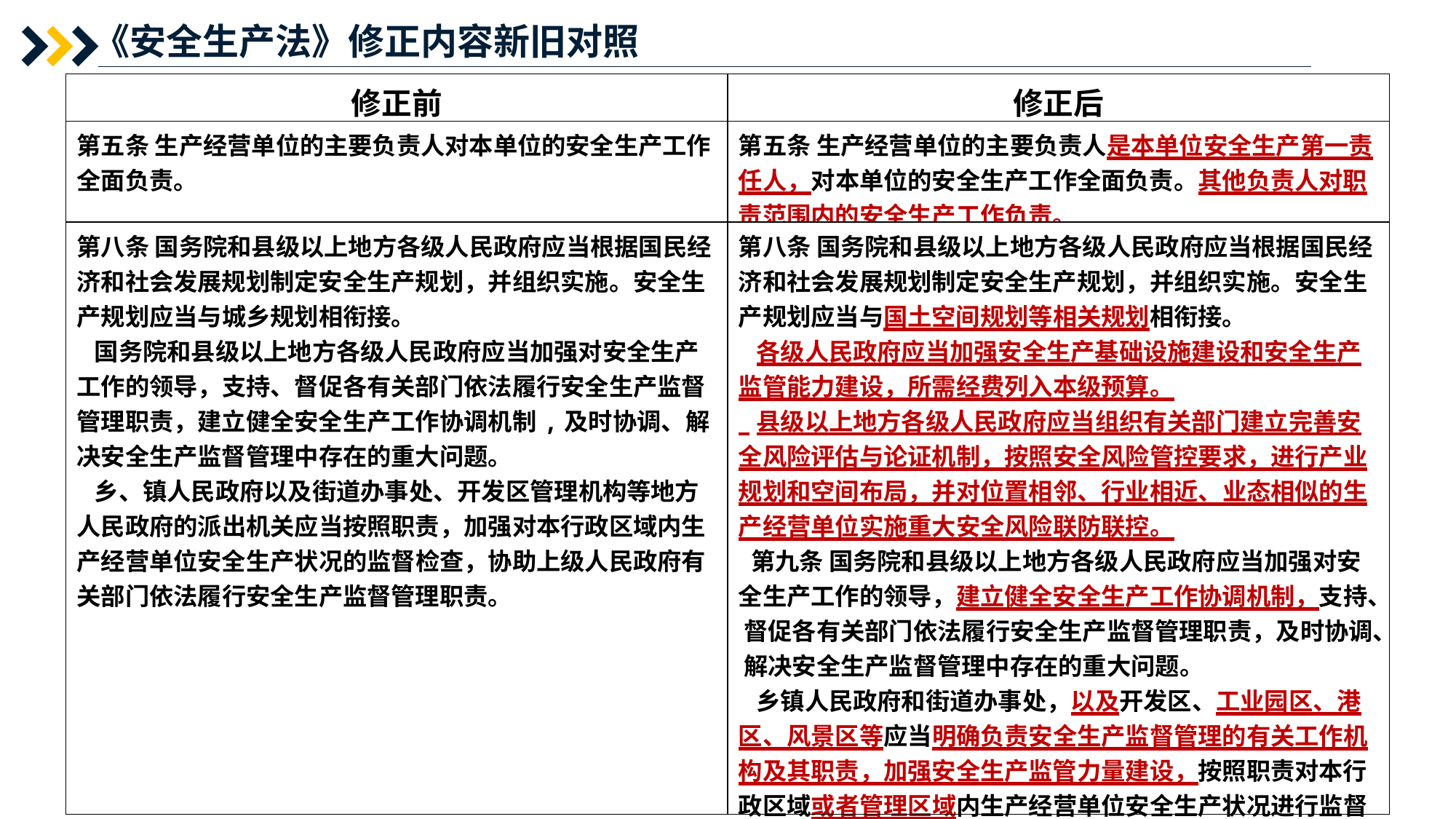

《安全生产法》修正内容新旧对照

| 修正前 | 修正后 |
| --- | --- |
| 第五条 生产经营单位的主要负责人对本单位的安全生产工作全面负责。 | 第五条 生产经营单位的主要负责人是本单位安全生产第一责任人，对本单位的安全生产工作全面负责。其他负责人对职责范围内的安全生产工作负责。 |
| 第八条 国务院和县级以上地方各级人民政府应当根据国民经济和社会发展规划制定安全生产规划，并组织实施。安全生产规划应当与城乡规划相衔接。 国务院和县级以上地方各级人民政府应当加强对安全生产工作的领导，支持、督促各有关部门依法履行安全生产监督管理职责，建立健全安全生产工作协调机制,及时协调、解决安全生产监督管理中存在的重大问题。 乡、镇人民政府以及街道办事处、开发区管理机构等地方人民政府的派出机关应当按照职责，加强对本行政区域内生产经营单位安全生产状况的监督检查，协助上级人民政府有关部门依法履行安全生产监督管理职责。 | 第八条 国务院和县级以上地方各级人民政府应当根据国民经济和社会发展规划制定安全生产规划，并组织实施。安全生产规划应当与国土空间规划等相关规划相衔接。 各级人民政府应当加强安全生产基础设施建设和安全生产监管能力建设，所需经费列入本级预算。 县级以上地方各级人民政府应当组织有关部门建立完善安全风险评估与论证机制，按照安全风险管控要求，进行产业规划和空间布局，并对位置相邻、行业相近、业态相似的生产经营单位实施重大安全风险联防联控。 第九条 国务院和县级以上地方各级人民政府应当加强对安全生产工作的领导，建立健全安全生产工作协调机制，支持、 督促各有关部门依法履行安全生产监督管理职责，及时协调、 解决安全生产监督管理中存在的重大问题。 乡镇人民政府和街道办事处，以及开发区、工业园区、港区、风景区等应当明确负责安全生产监督管理的有关工作机构及其职责，加强安全生产监管力量建设，按照职责对本行政区域或者管理区域内生产经营单位安全生产状况进行监督检查，协助人民政府有关部门或者按照授权依法履行安全生产监督管理职责。 |